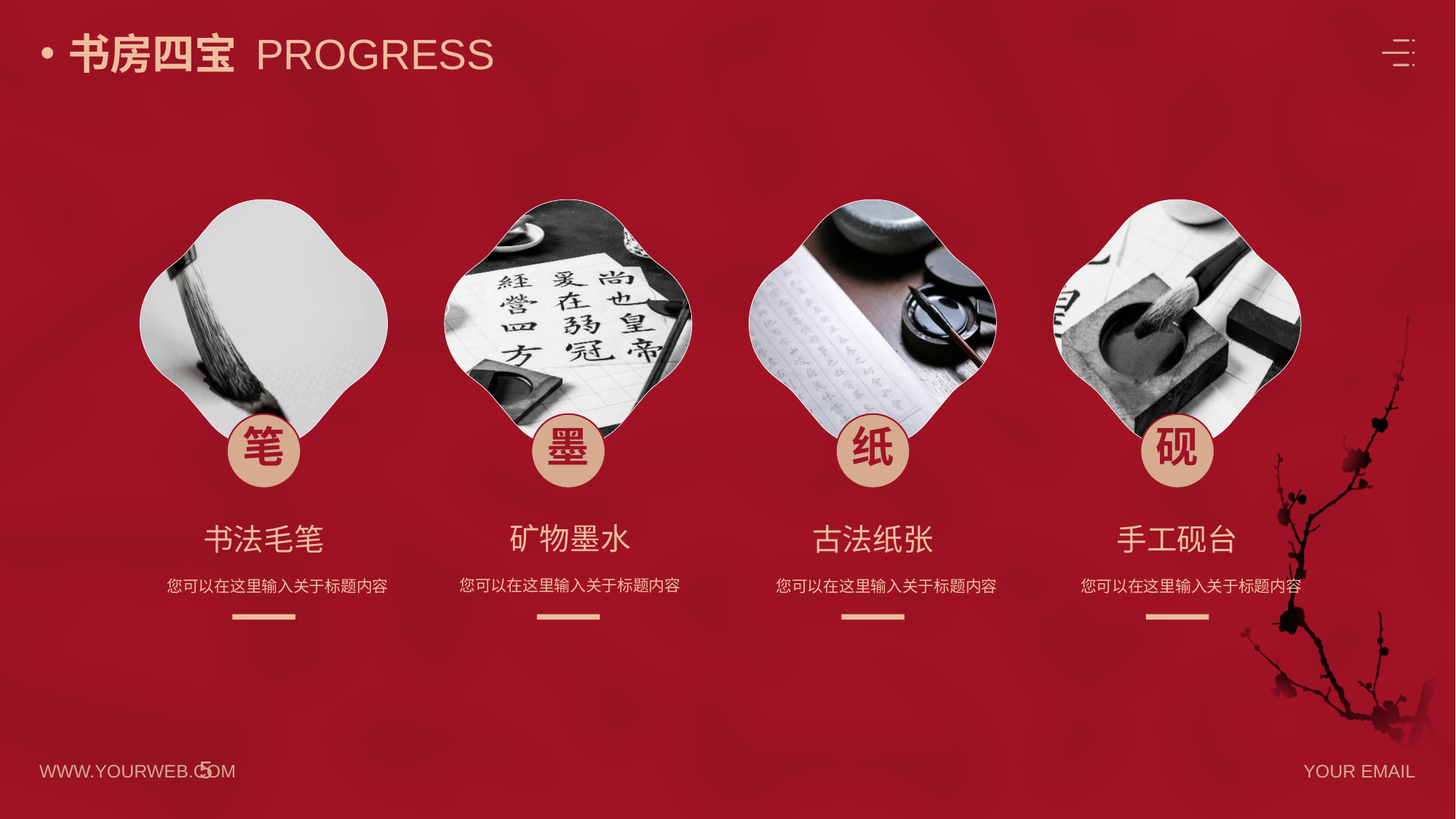

书房四宝
PROGRESS

笔
书法毛笔

墨

矿物墨水
您可以在这里输入关于标题内容

纸
古法纸张
您可以在这里输入关于标题内容

砚
手工砚台
您可以在这里输入关于标题内容

您可以在这里输入关于标题内容
5